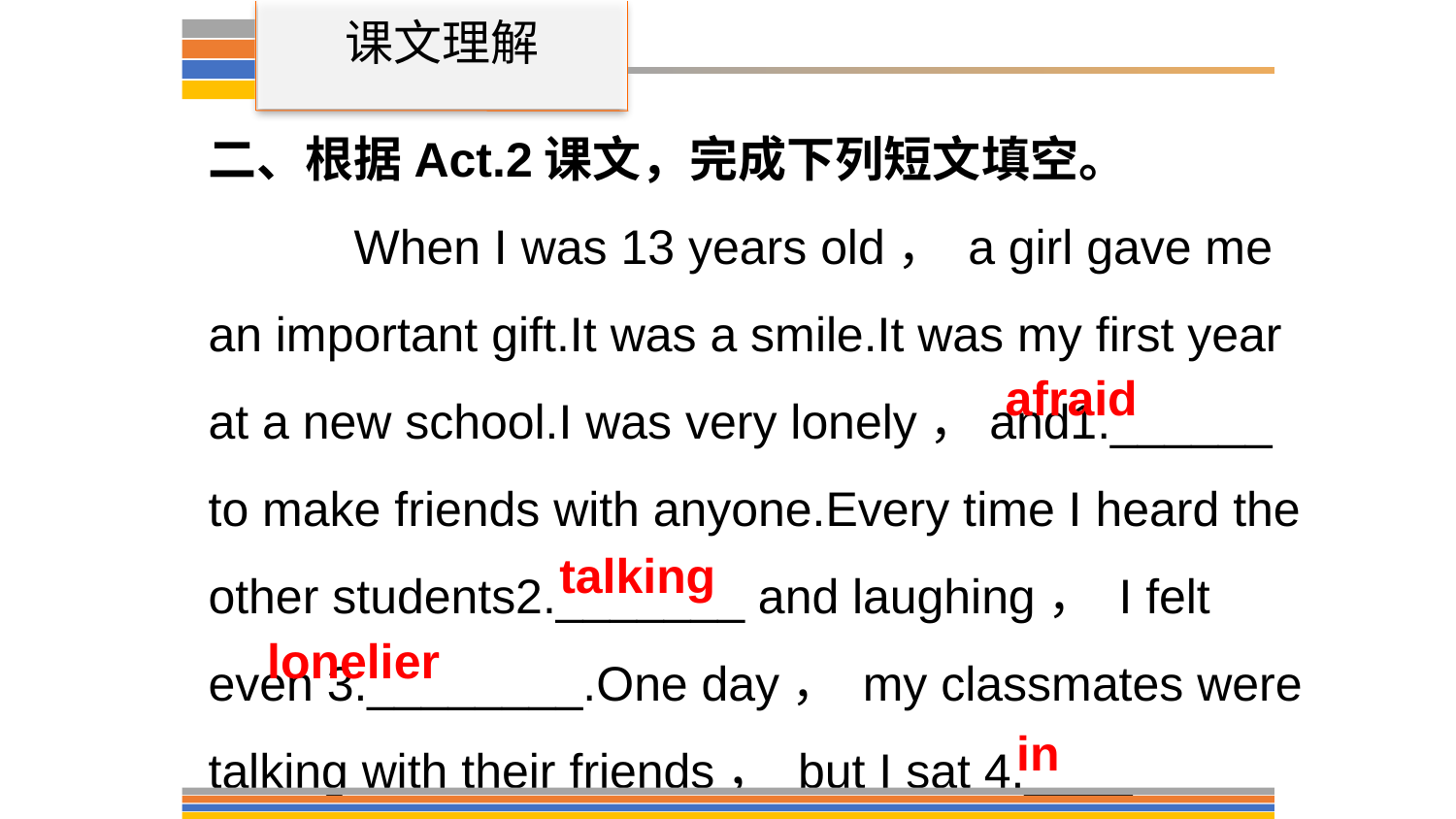

课文理解

二、根据Act.2课文，完成下列短文填空。
	When I was 13 years old， a girl gave me an important gift.It was a smile.It was my first year at a new school.I was very lonely，and1.______ to make friends with anyone.Every time I heard the other students2._______ and laughing， I felt even 3.________.One day， my classmates were talking with their friends， but I sat 4.____
afraid
talking
lonelier
in